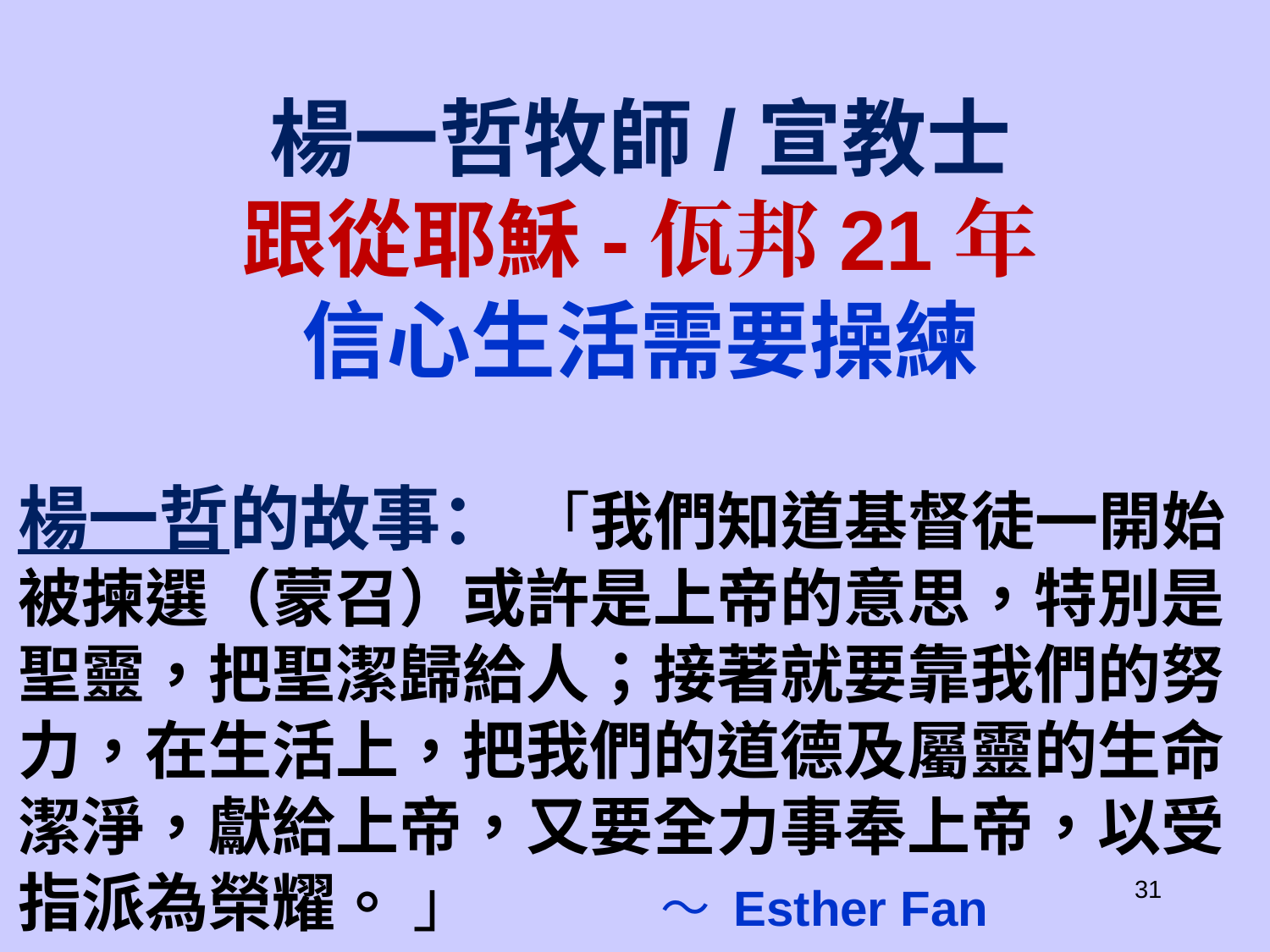

楊一哲牧師/宣教士
跟從耶穌-佤邦21年
信心生活需要操練

楊一哲的故事： 「我們知道基督徒一開始被揀選（蒙召）或許是上帝的意思，特別是聖靈，把聖潔歸給人；接著就要靠我們的努力，在生活上，把我們的道德及屬靈的生命潔淨，獻給上帝，又要全力事奉上帝，以受指派為榮耀。 」             ～ Esther Fan

31